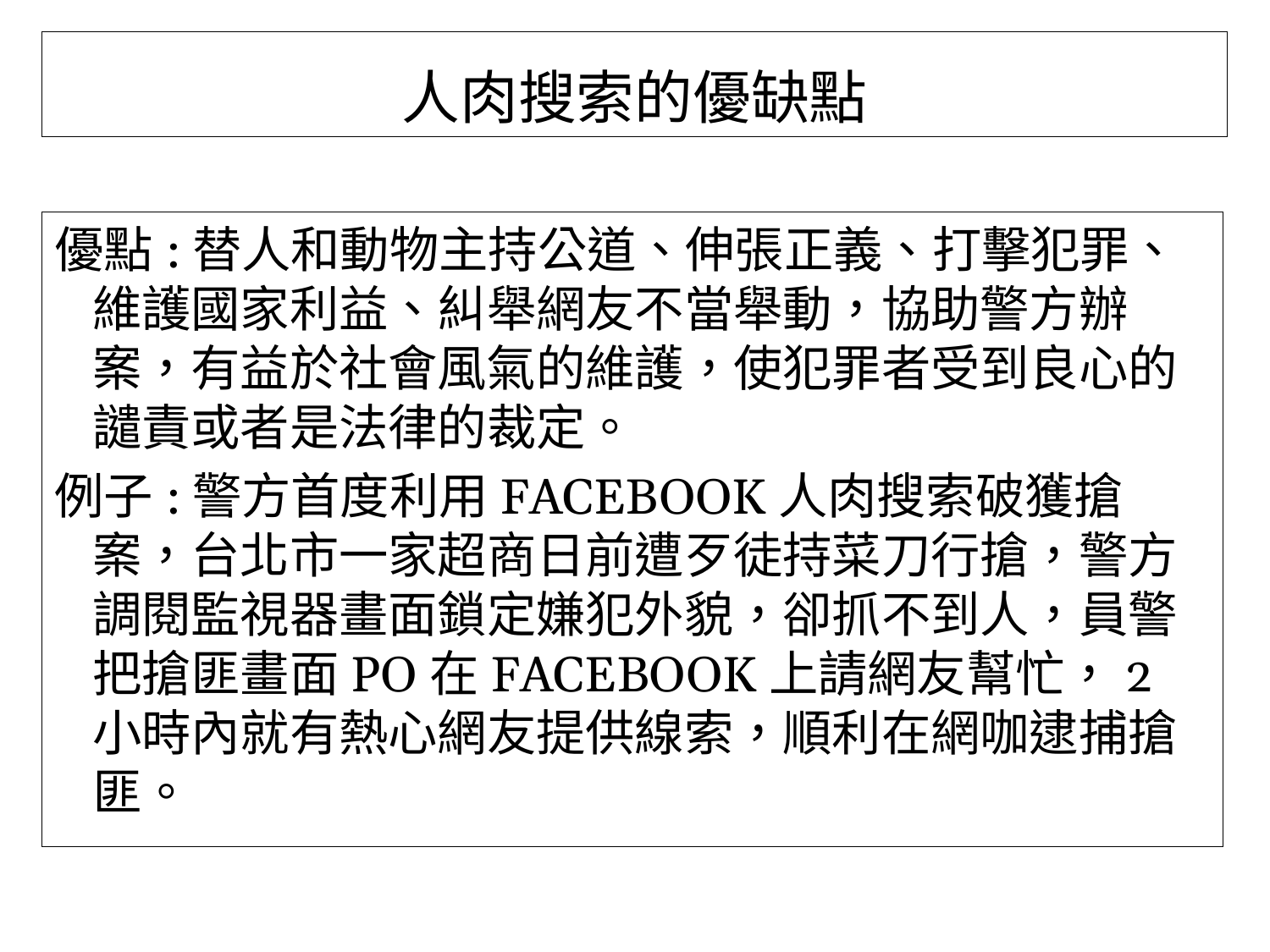

人肉搜索的優缺點
優點:替人和動物主持公道、伸張正義、打擊犯罪、維護國家利益、糾舉網友不當舉動，協助警方辦案，有益於社會風氣的維護，使犯罪者受到良心的譴責或者是法律的裁定。
例子:警方首度利用FACEBOOK人肉搜索破獲搶案，台北市一家超商日前遭歹徒持菜刀行搶，警方調閱監視器畫面鎖定嫌犯外貌，卻抓不到人，員警把搶匪畫面PO在FACEBOOK上請網友幫忙，2小時內就有熱心網友提供線索，順利在網咖逮捕搶匪。